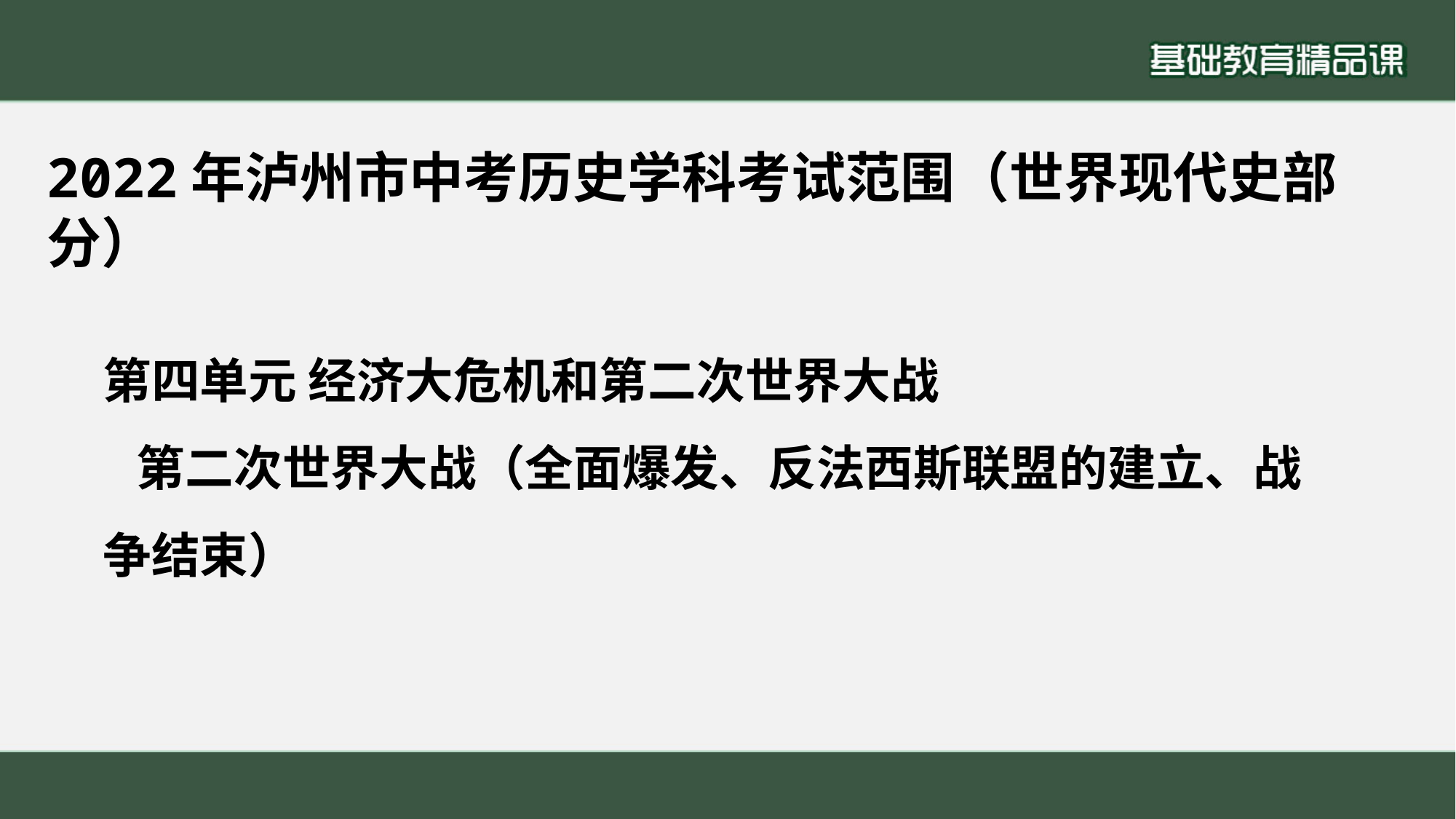

2022年泸州市中考历史学科考试范围（世界现代史部分）
第四单元 经济大危机和第二次世界大战
  第二次世界大战（全面爆发、反法西斯联盟的建立、战争结束）